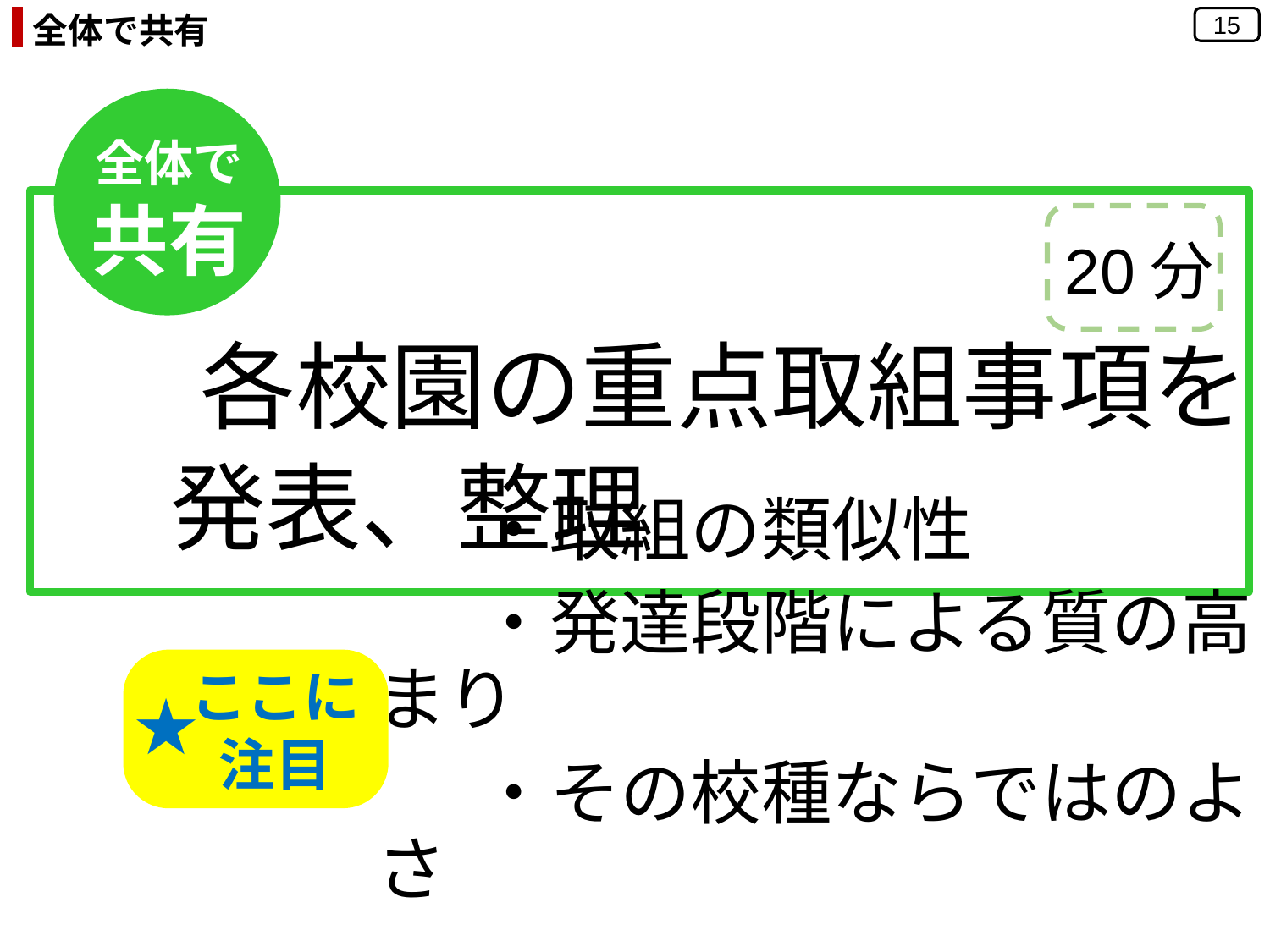

全体で共有

15

全体で
共有

20分
　各校園の重点取組事項を
  発表、整理
 　・取組の類似性
 　・発達段階による質の高まり
 　・その校種ならではのよさ
  ここに
  注目
★